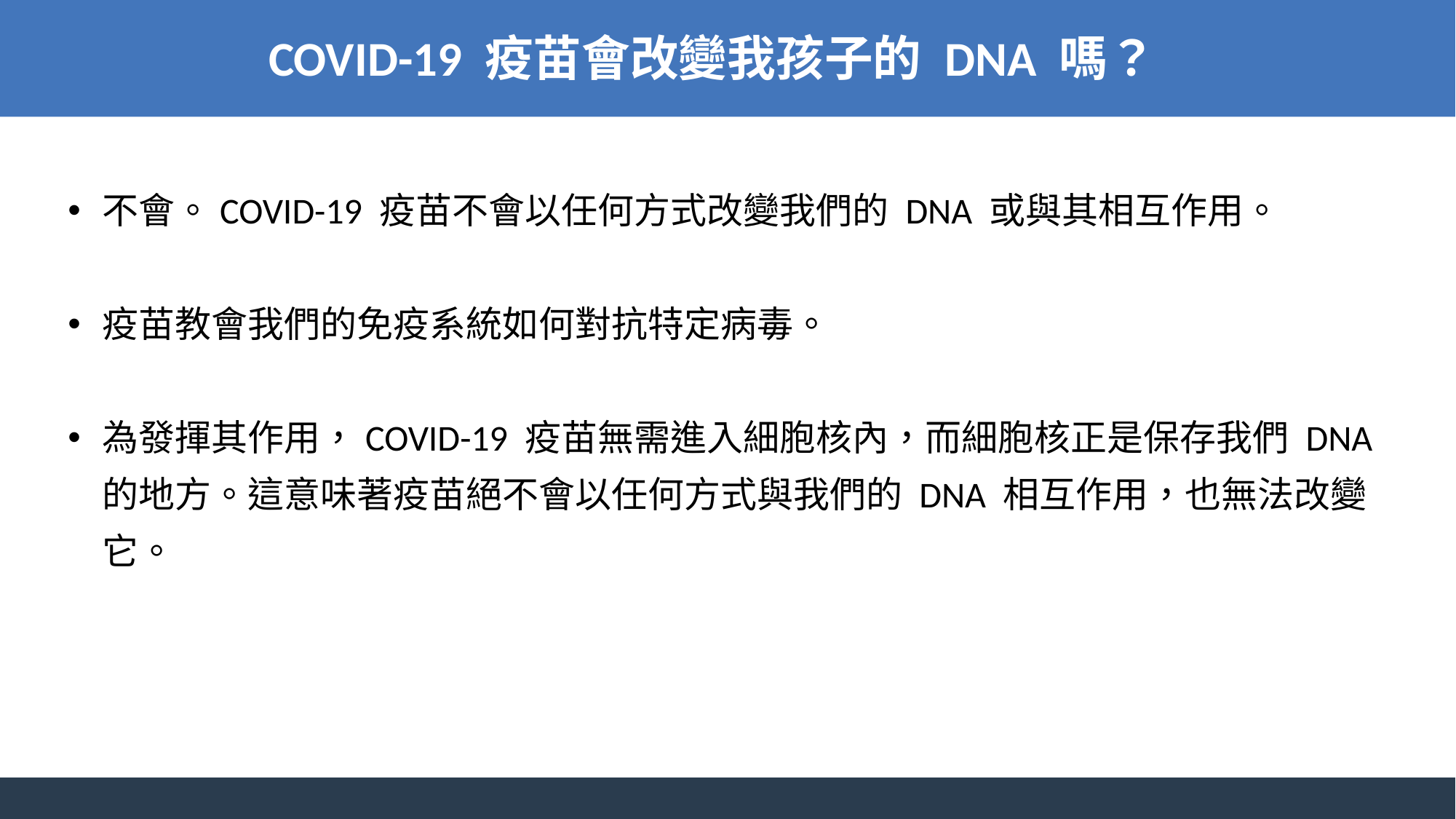

COVID-19 疫苗會改變我孩子的 DNA 嗎？
不會。COVID-19 疫苗不會以任何方式改變我們的 DNA 或與其相互作用。

疫苗教會我們的免疫系統如何對抗特定病毒。

為發揮其作用，COVID-19 疫苗無需進入細胞核內，而細胞核正是保存我們 DNA 的地方。這意味著疫苗絕不會以任何方式與我們的 DNA 相互作用，也無法改變它。